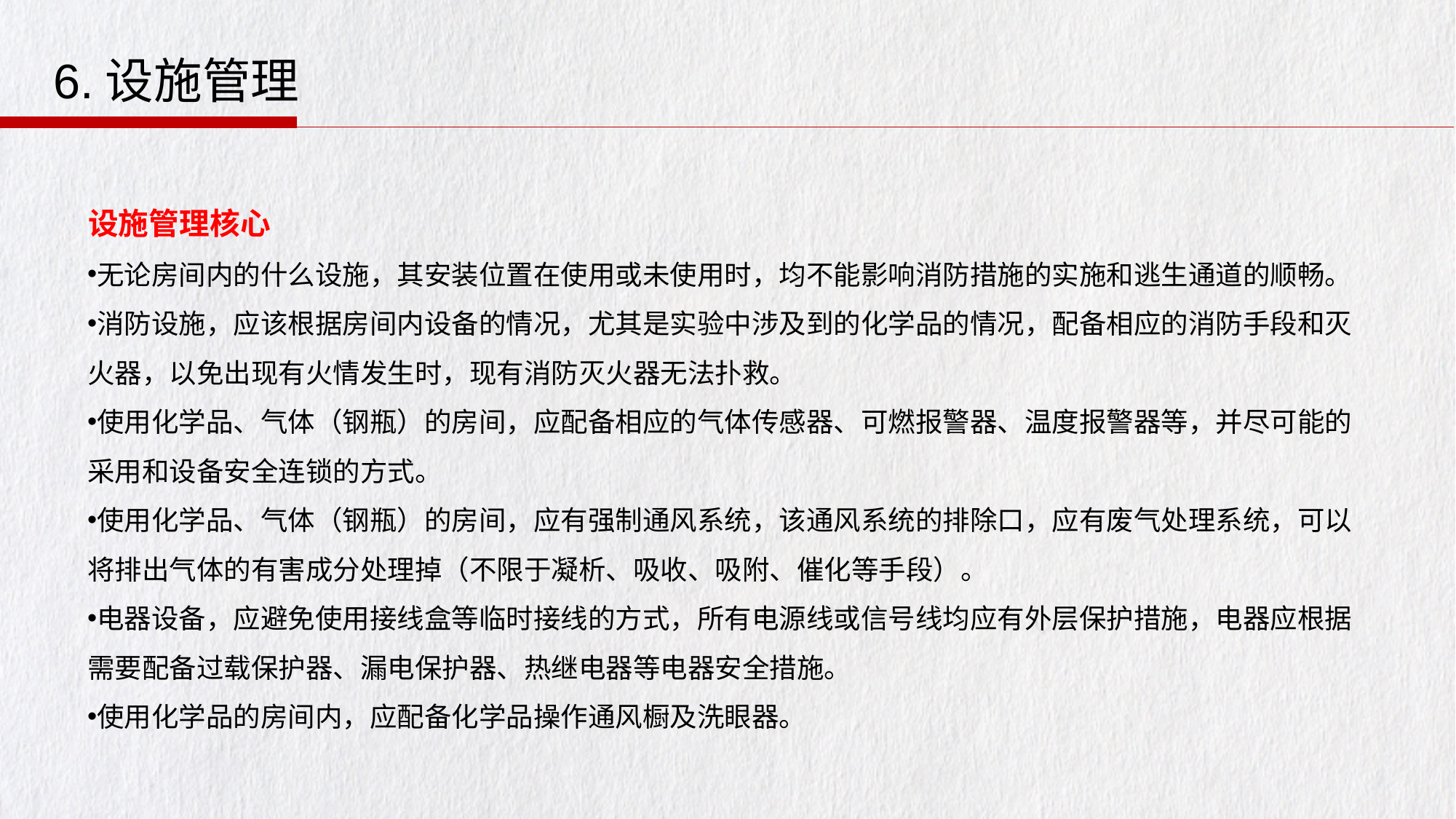

6.设施管理
    设施管理核心
无论房间内的什么设施，其安装位置在使用或未使用时，均不能影响消防措施的实施和逃生通道的顺畅。
消防设施，应该根据房间内设备的情况，尤其是实验中涉及到的化学品的情况，配备相应的消防手段和灭火器，以免出现有火情发生时，现有消防灭火器无法扑救。
使用化学品、气体（钢瓶）的房间，应配备相应的气体传感器、可燃报警器、温度报警器等，并尽可能的采用和设备安全连锁的方式。
使用化学品、气体（钢瓶）的房间，应有强制通风系统，该通风系统的排除口，应有废气处理系统，可以将排出气体的有害成分处理掉（不限于凝析、吸收、吸附、催化等手段）。
电器设备，应避免使用接线盒等临时接线的方式，所有电源线或信号线均应有外层保护措施，电器应根据需要配备过载保护器、漏电保护器、热继电器等电器安全措施。
使用化学品的房间内，应配备化学品操作通风橱及洗眼器。